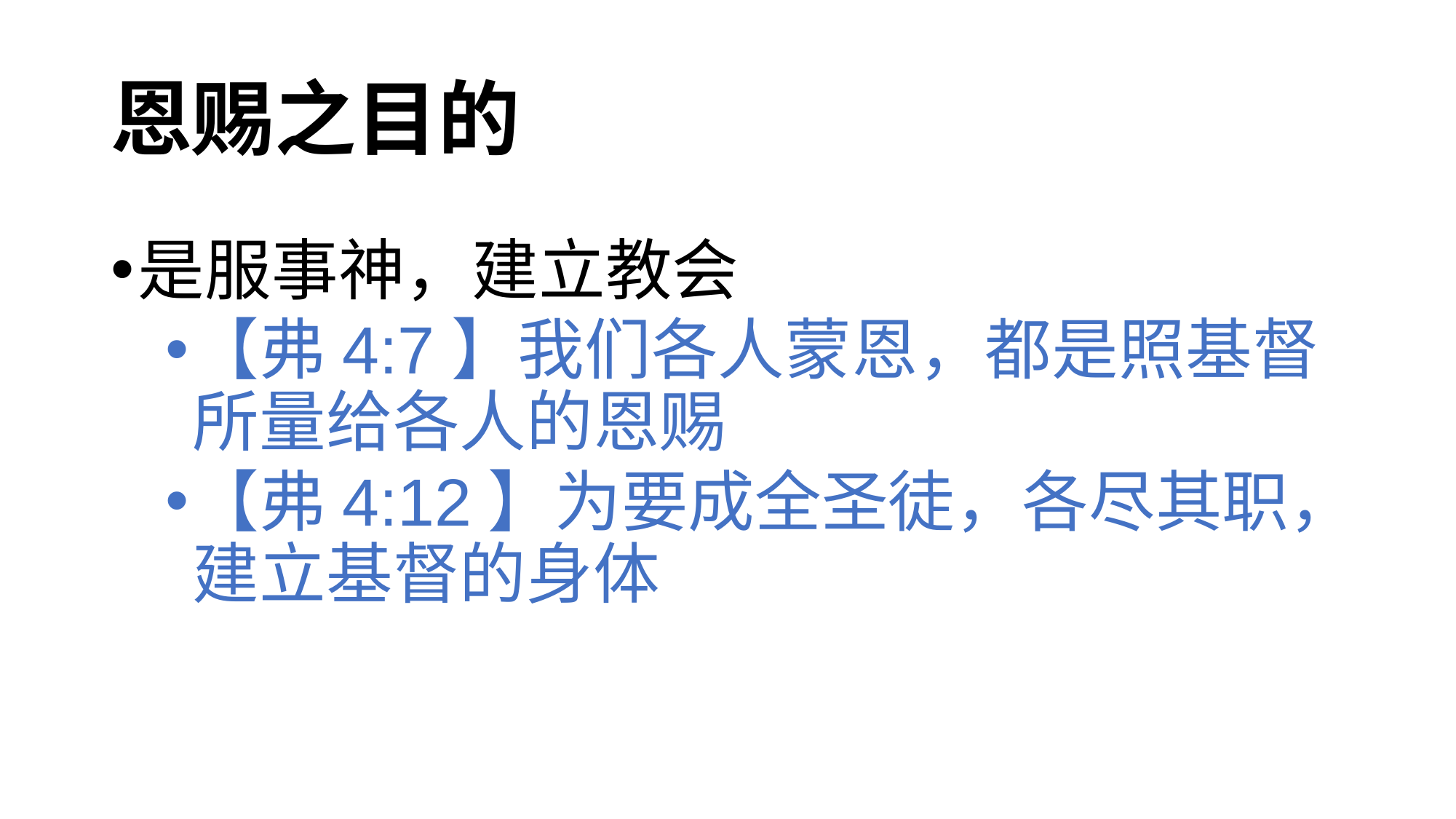

# 恩赐之目的
是服事神，建立教会
【弗4:7】我们各人蒙恩，都是照基督所量给各人的恩赐
【弗4:12】为要成全圣徒，各尽其职，建立基督的身体